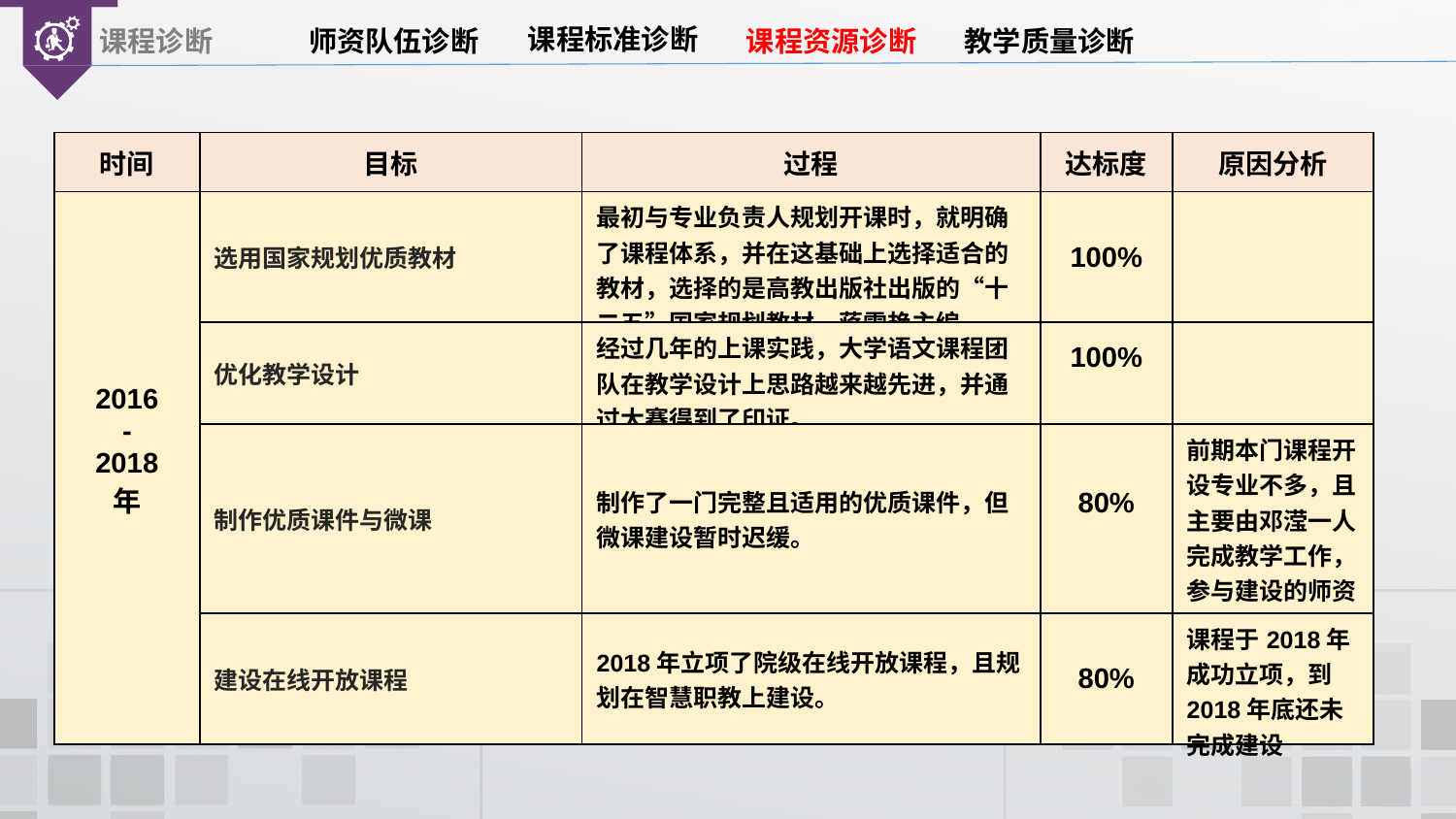

| 时间 | 目标 | 过程 | 达标度 | 原因分析 |
| --- | --- | --- | --- | --- |
| 2016 - 2018 年 | 选用国家规划优质教材 | 最初与专业负责人规划开课时，就明确了课程体系，并在这基础上选择适合的教材，选择的是高教出版社出版的“十二五”国家规划教材，蒋雪艳主编。 | 100% |  |
|  | 优化教学设计 | 经过几年的上课实践，大学语文课程团队在教学设计上思路越来越先进，并通过大赛得到了印证。 | 100% |  |
|  | 制作优质课件与微课 | 制作了一门完整且适用的优质课件，但微课建设暂时迟缓。 | 80% | 前期本门课程开设专业不多，且主要由邓滢一人完成教学工作，参与建设的师资力量不足。 |
|  | 建设在线开放课程 | 2018年立项了院级在线开放课程，且规划在智慧职教上建设。 | 80% | 课程于2018年成功立项，到2018年底还未完成建设 |